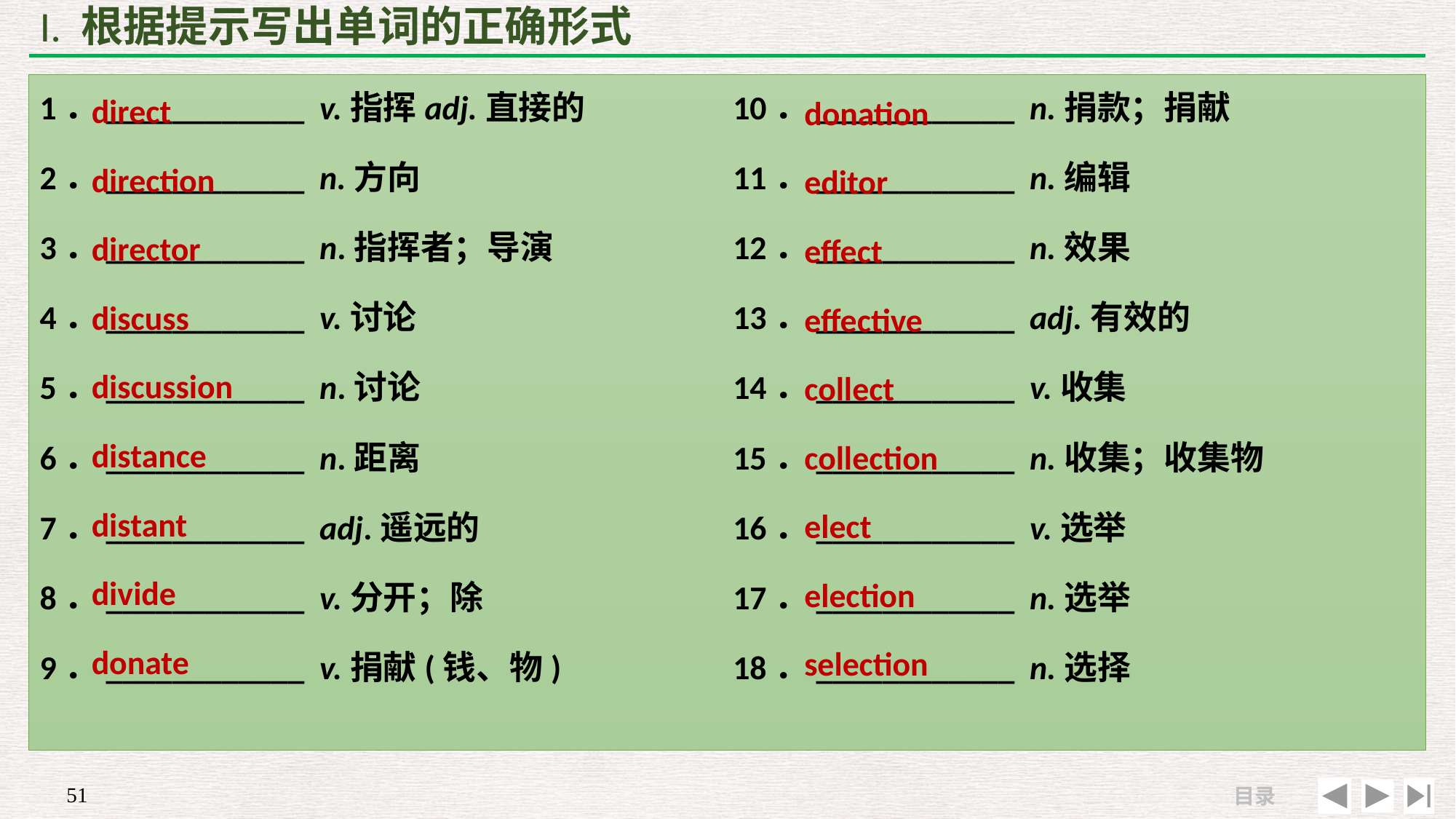

# I. 根据提示写出单词的正确形式
direct
direction
director
discuss
discussion
distance
distant
divide
donate
donation
editor
effect
effective
collect
collection
elect
election
selection
1．____________  v.指挥adj.直接的
2．____________  n.方向
3．____________  n.指挥者；导演
4．____________  v.讨论
5．____________  n.讨论
6．____________  n.距离
7．____________  adj.遥远的
8．____________  v.分开；除
9．____________  v.捐献(钱、物)
10．____________  n.捐款；捐献
11．____________  n.编辑
12．____________  n.效果
13．____________  adj.有效的
14．____________  v.收集
15．____________  n.收集；收集物
16．____________  v.选举
17．____________  n.选举
18．____________  n.选择